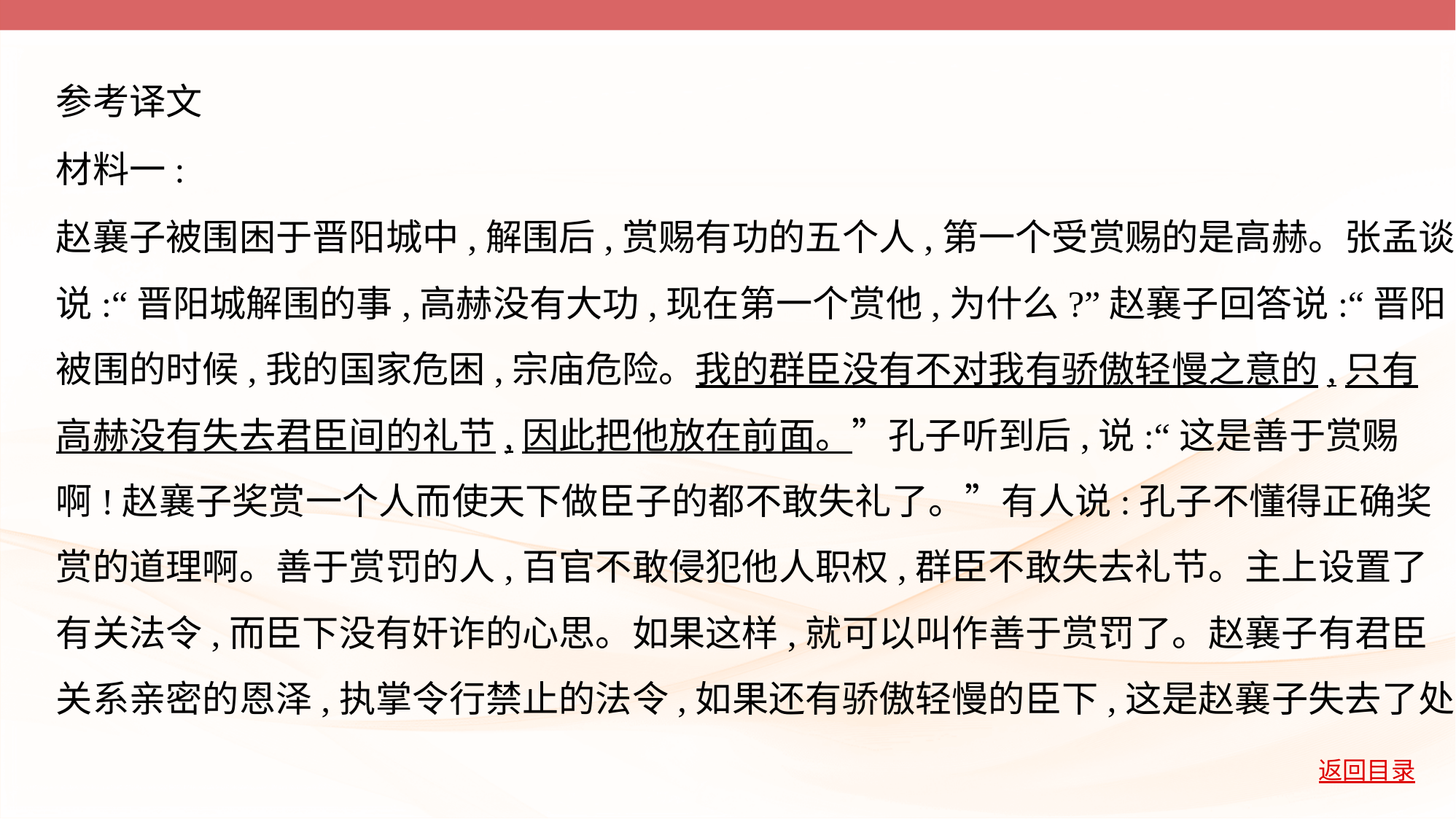

参考译文
材料一:
赵襄子被围困于晋阳城中,解围后,赏赐有功的五个人,第一个受赏赐的是高赫。张孟谈
说:“晋阳城解围的事,高赫没有大功,现在第一个赏他,为什么?”赵襄子回答说:“晋阳
被围的时候,我的国家危困,宗庙危险。我的群臣没有不对我有骄傲轻慢之意的,只有
高赫没有失去君臣间的礼节,因此把他放在前面。”孔子听到后,说:“这是善于赏赐
啊!赵襄子奖赏一个人而使天下做臣子的都不敢失礼了。”有人说:孔子不懂得正确奖
赏的道理啊。善于赏罚的人,百官不敢侵犯他人职权,群臣不敢失去礼节。主上设置了
有关法令,而臣下没有奸诈的心思。如果这样,就可以叫作善于赏罚了。赵襄子有君臣
关系亲密的恩泽,执掌令行禁止的法令,如果还有骄傲轻慢的臣下,这是赵襄子失去了处